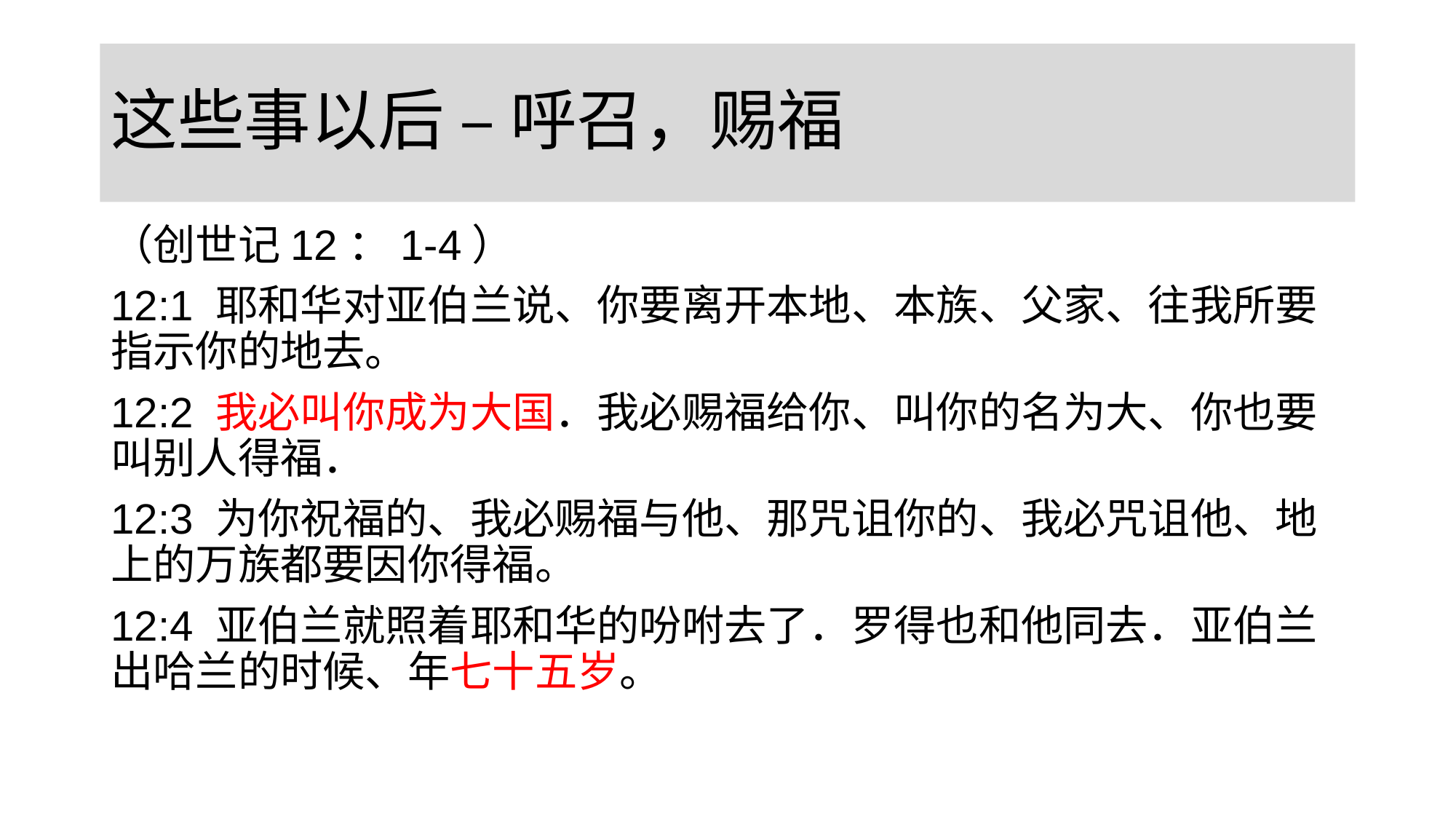

# 这些事以后 – 呼召，赐福
（创世记12：1-4）
12:1 耶和华对亚伯兰说、你要离开本地、本族、父家、往我所要指示你的地去。
12:2 我必叫你成为大国．我必赐福给你、叫你的名为大、你也要叫别人得福．
12:3 为你祝福的、我必赐福与他、那咒诅你的、我必咒诅他、地上的万族都要因你得福。
12:4 亚伯兰就照着耶和华的吩咐去了．罗得也和他同去．亚伯兰出哈兰的时候、年七十五岁。